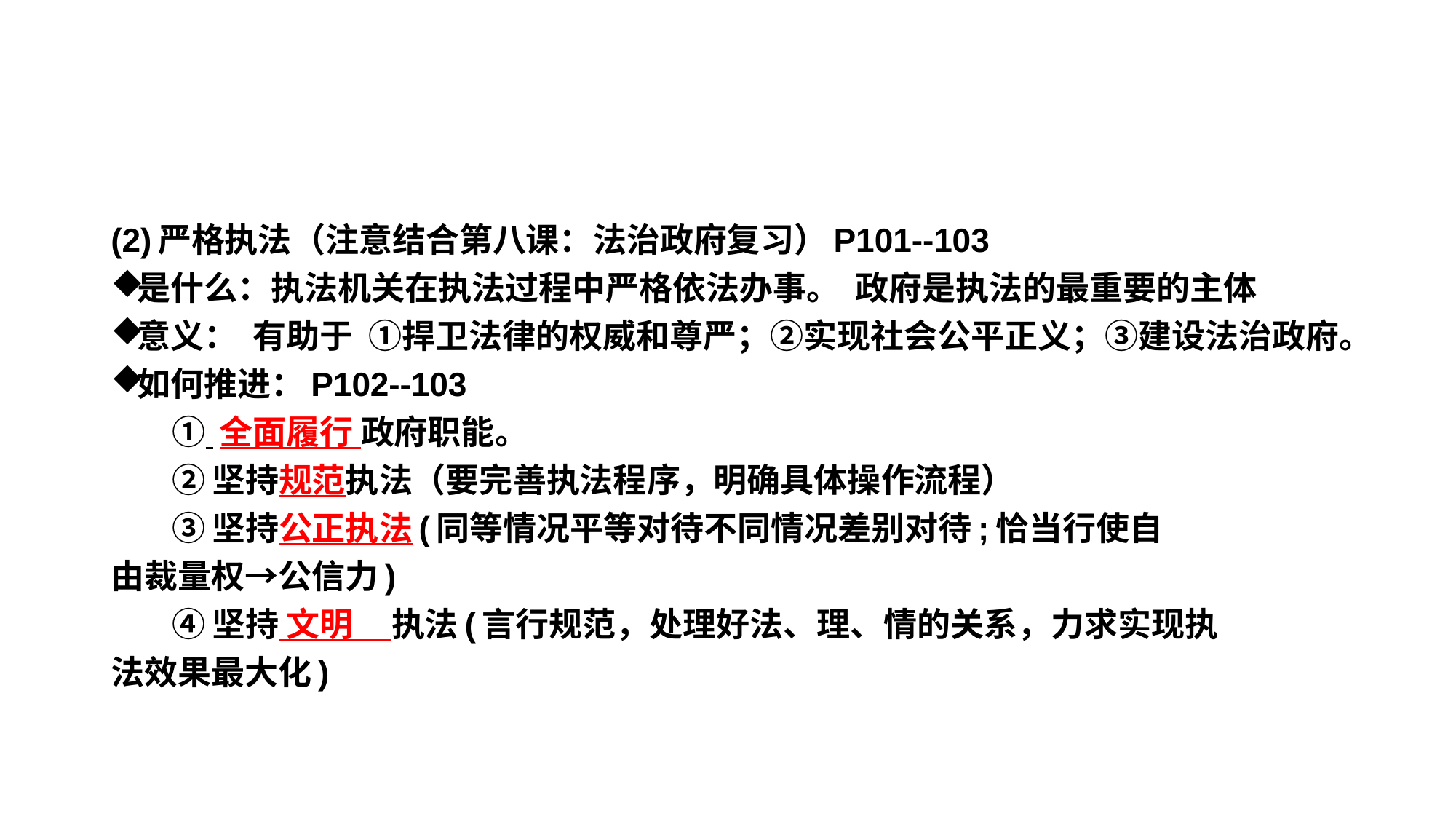

#
(2)严格执法（注意结合第八课：法治政府复习）P101--103
是什么：执法机关在执法过程中严格依法办事。  政府是执法的最重要的主体
意义：  有助于  ①捍卫法律的权威和尊严；②实现社会公平正义；③建设法治政府。
如何推进：P102--103
        ① 全面履行 政府职能。
        ②坚持规范执法（要完善执法程序，明确具体操作流程）
        ③坚持公正执法(同等情况平等对待不同情况差别对待;恰当行使自
由裁量权→公信力)
        ④坚持 文明     执法(言行规范，处理好法、理、情的关系，力求实现执
法效果最大化)